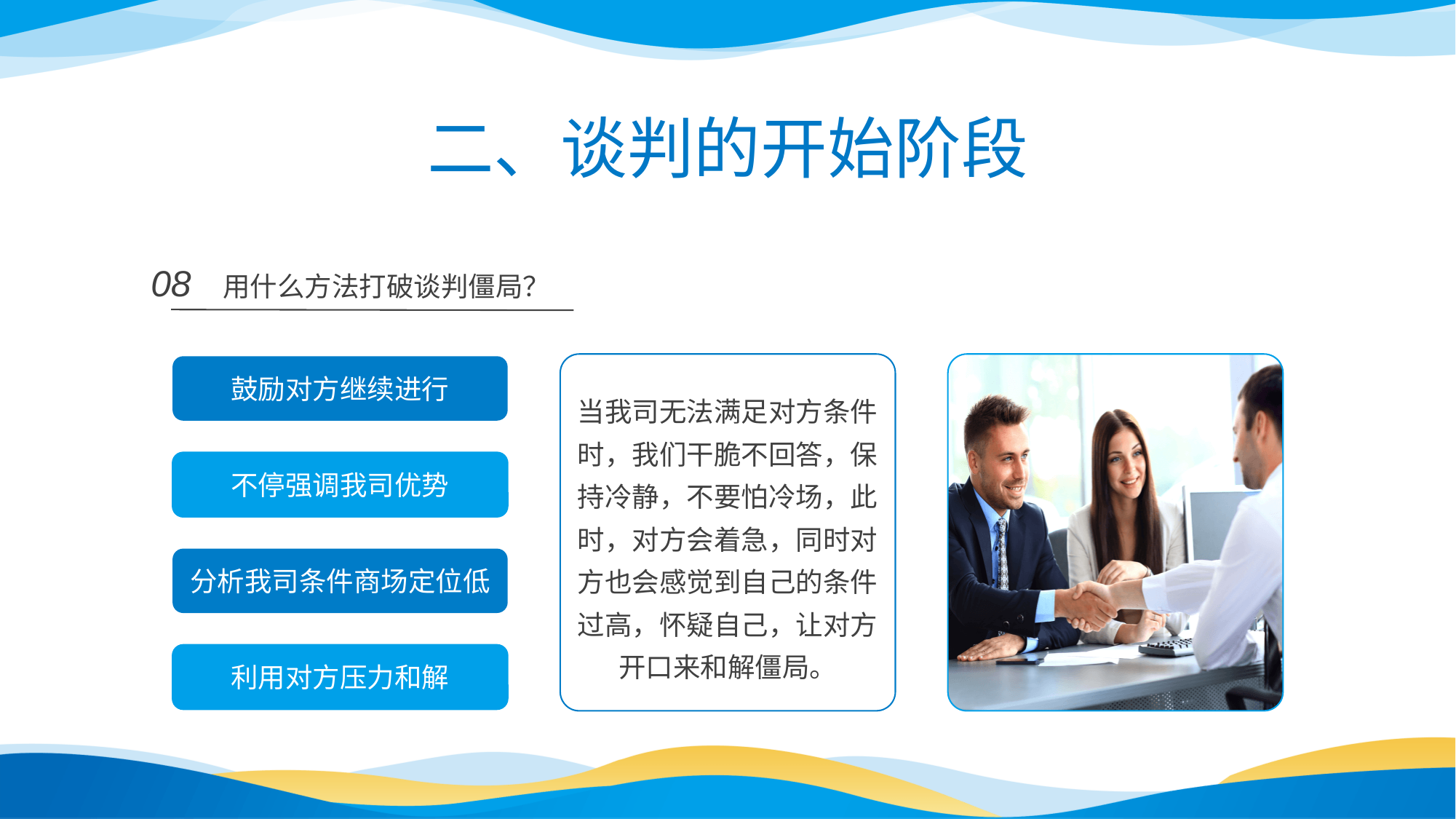

二、谈判的开始阶段
08
用什么方法打破谈判僵局？

当我司无法满足对方条件时，我们干脆不回答，保持冷静，不要怕冷场，此时，对方会着急，同时对方也会感觉到自己的条件过高，怀疑自己，让对方开口来和解僵局。

鼓励对方继续进行

不停强调我司优势

分析我司条件商场定位低

利用对方压力和解